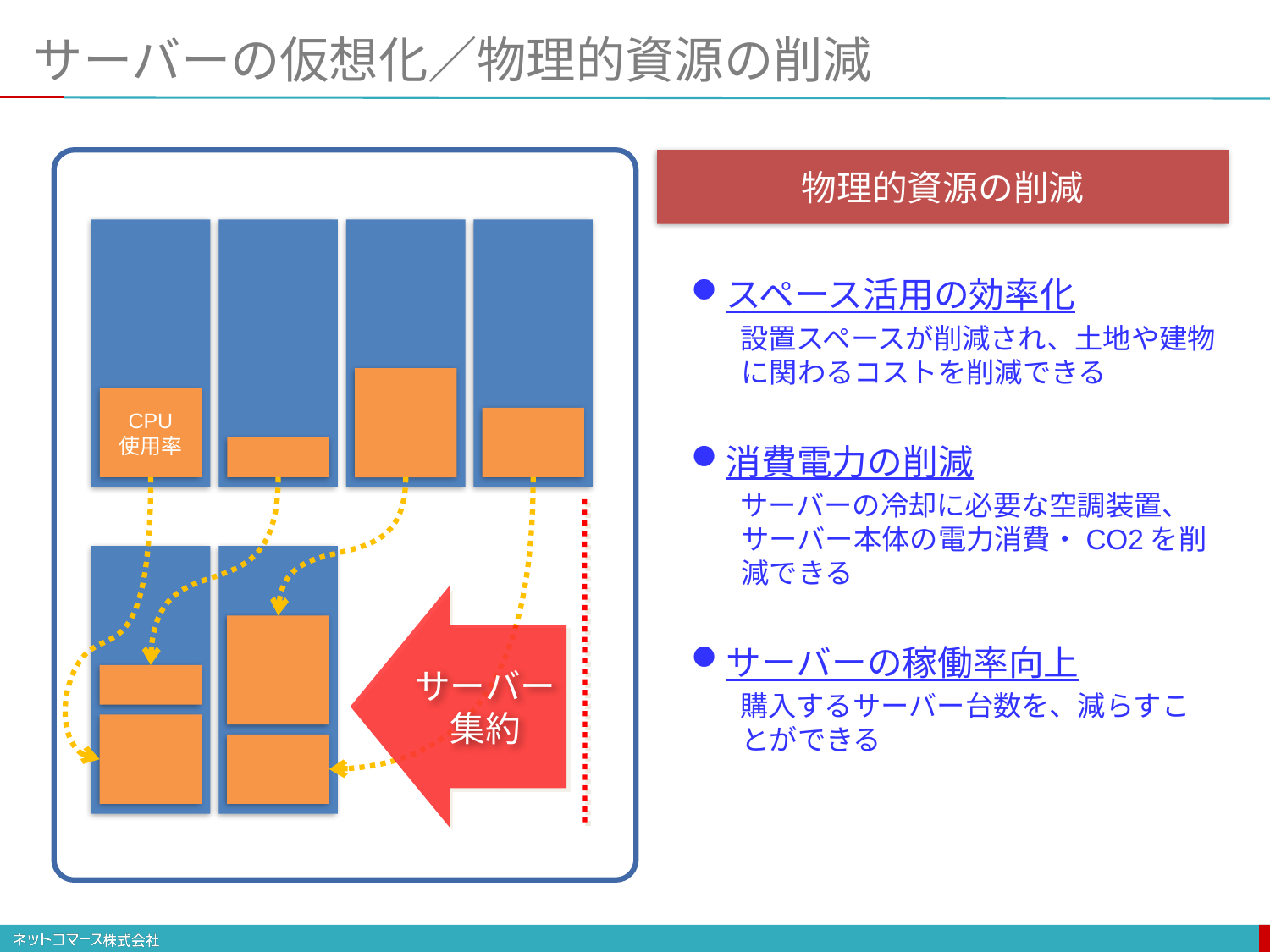

# サーバーの仮想化／物理的資源の削減

物理的資源の削減

スペース活用の効率化
設置スペースが削減され、土地や建物に関わるコストを削減できる

消費電力の削減
サーバーの冷却に必要な空調装置、サーバー本体の電力消費・CO2を削減できる

サーバーの稼働率向上
購入するサーバー台数を、減らすことができる

CPU
使用率

サーバー
集約